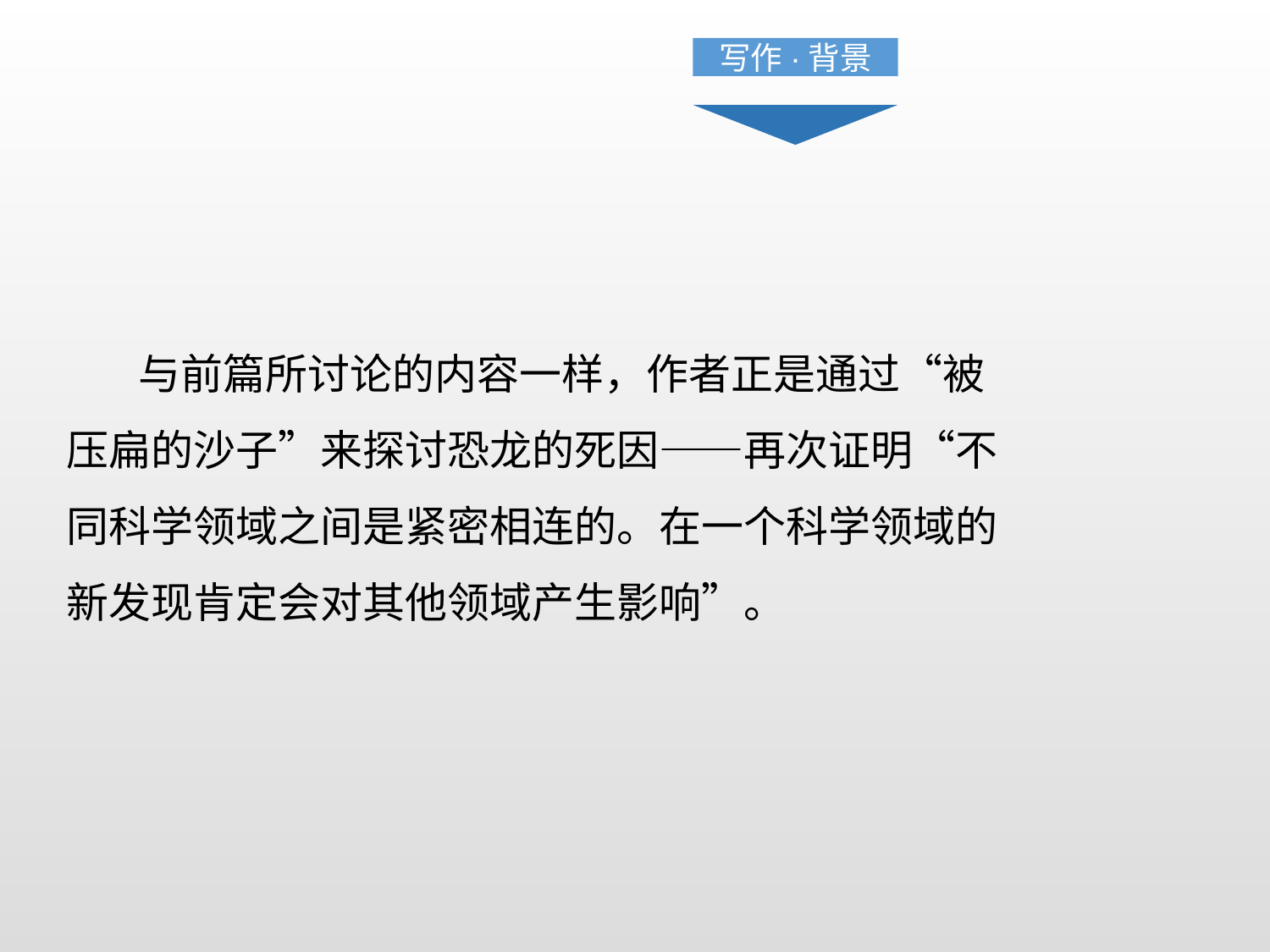

写作·背景

            与前篇所讨论的内容一样，作者正是通过“被压扁的沙子”来探讨恐龙的死因——再次证明“不同科学领域之间是紧密相连的。在一个科学领域的新发现肯定会对其他领域产生影响”。